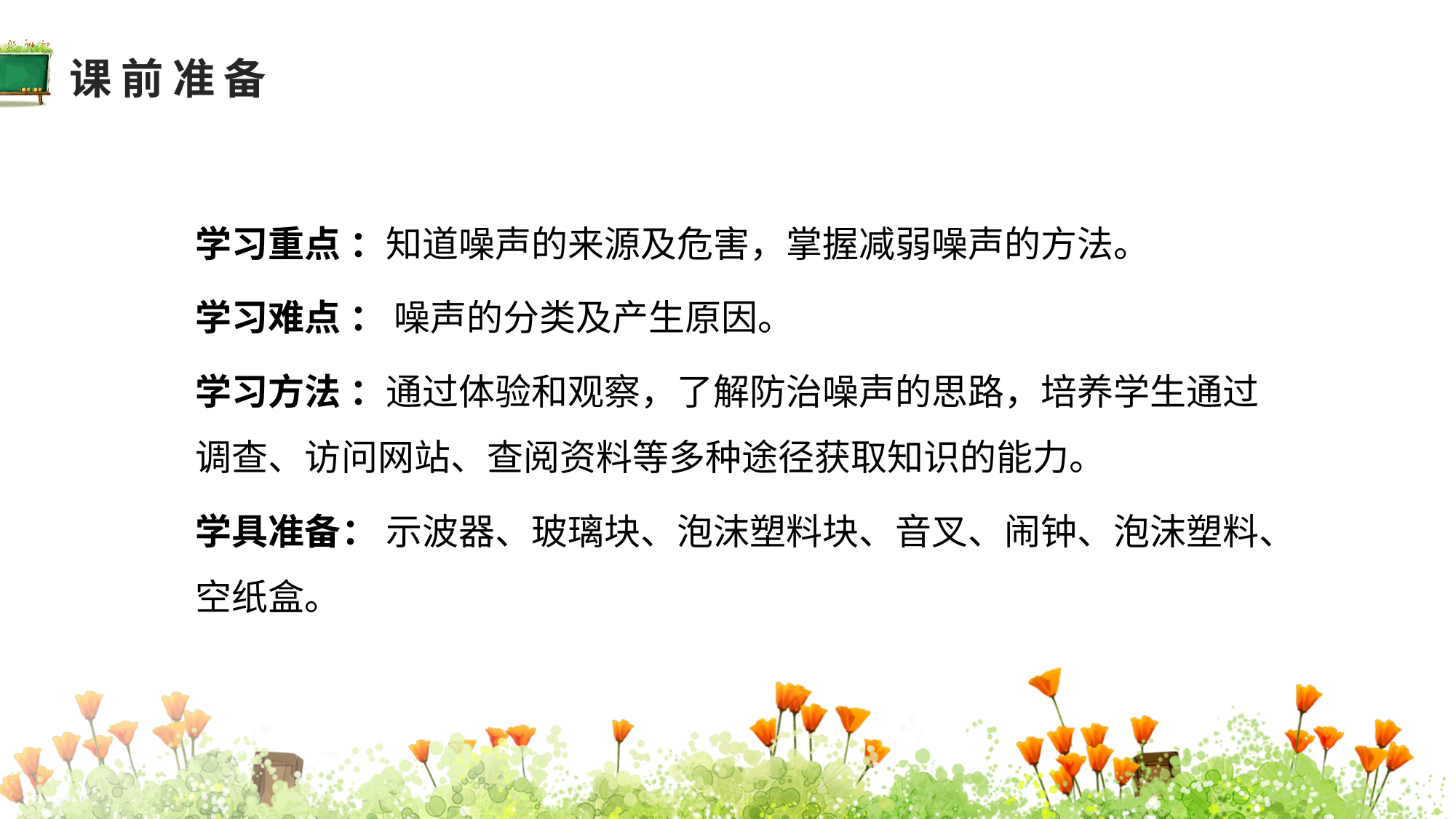

课前准备
学习重点 ：知道噪声的来源及危害，掌握减弱噪声的方法。
教学分析
学习难点 ： 噪声的分类及产生原因。
学习方法 ：通过体验和观察，了解防治噪声的思路，培养学生通过调查、访问网站、查阅资料等多种途径获取知识的能力。
学具准备： 示波器、玻璃块、泡沫塑料块、音叉、闹钟、泡沫塑料、空纸盒。